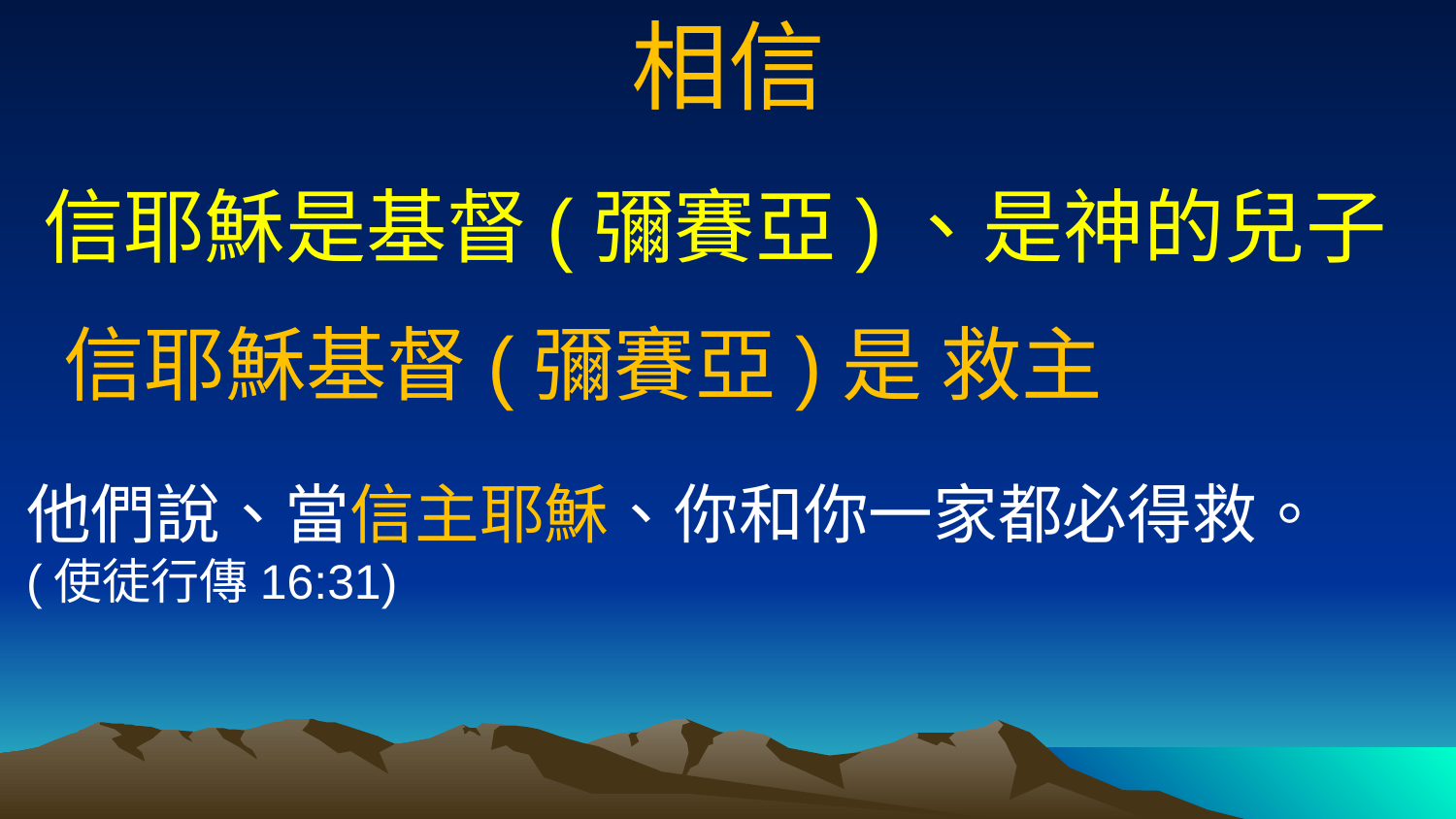

相信
信耶穌是基督(彌賽亞)、是神的兒子
 信耶穌基督(彌賽亞)是 救主

他們說、當信主耶穌、你和你一家都必得救。
(使徒行傳16:31)